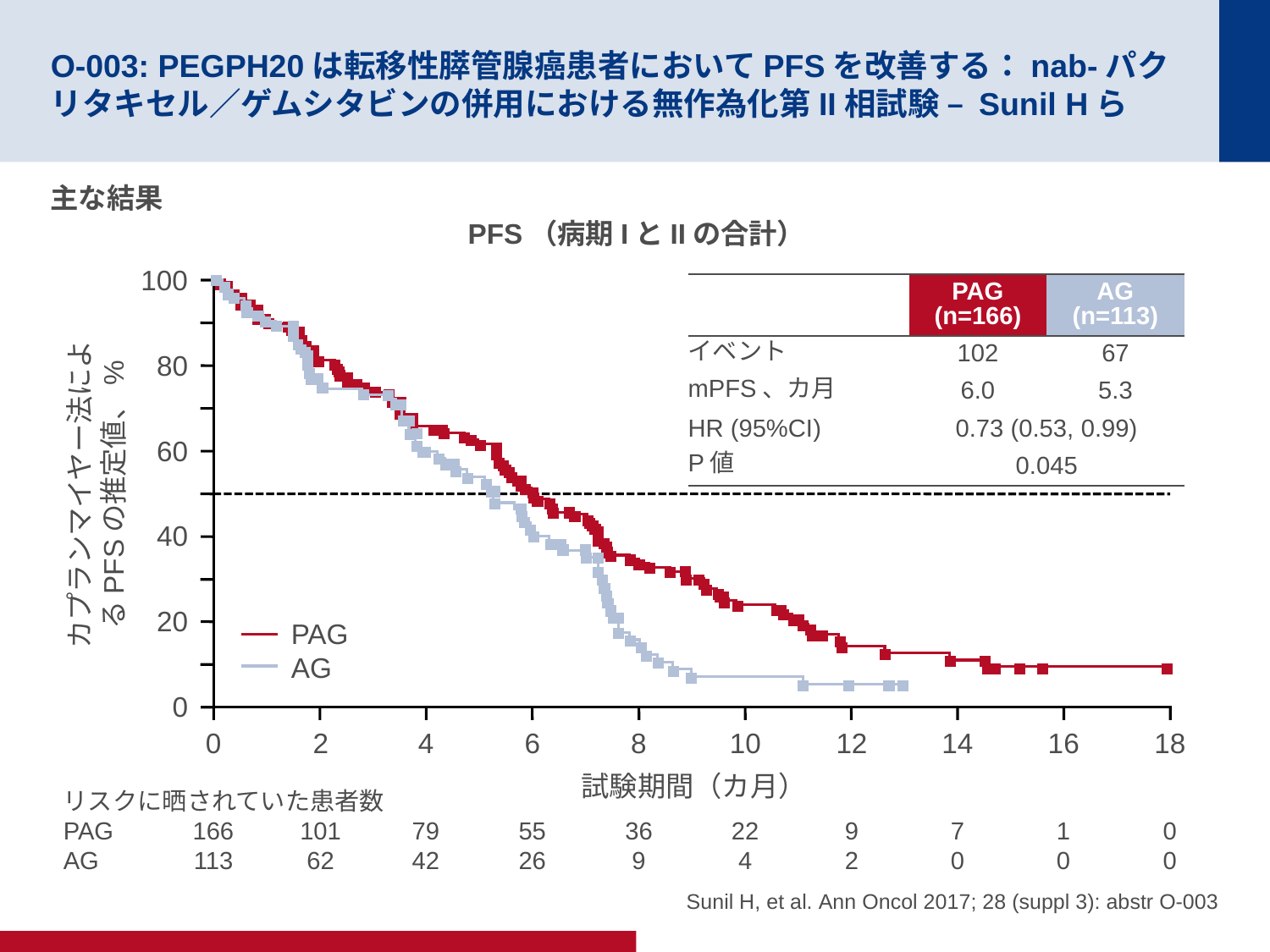

# O-003: PEGPH20は転移性膵管腺癌患者においてPFSを改善する：nab-パクリタキセル／ゲムシタビンの併用における無作為化第II相試験 – Sunil Hら
主な結果

PFS（病期IとIIの合計）
100

80

60

40

20

0

カプランマイヤー法によるPFSの推定値、%

PAG
AG
	0	2	4	6	8	10	12	14	16	18
試験期間（カ月）
|  | PAG (n=166) | AG (n=113) |
| --- | --- | --- |
| イベント | 102 | 67 |
| mPFS、カ月 | 6.0 | 5.3 |
| HR (95%CI) | 0.73 (0.53, 0.99) |  |
| P値 | 0.045 |  |
リスクに晒されていた患者数
PAG	166	101	79	55	36	22	9	7	1	0
AG	113	62	42	26	9	4	2	0	0	0
Sunil H, et al. Ann Oncol 2017; 28 (suppl 3): abstr O-003